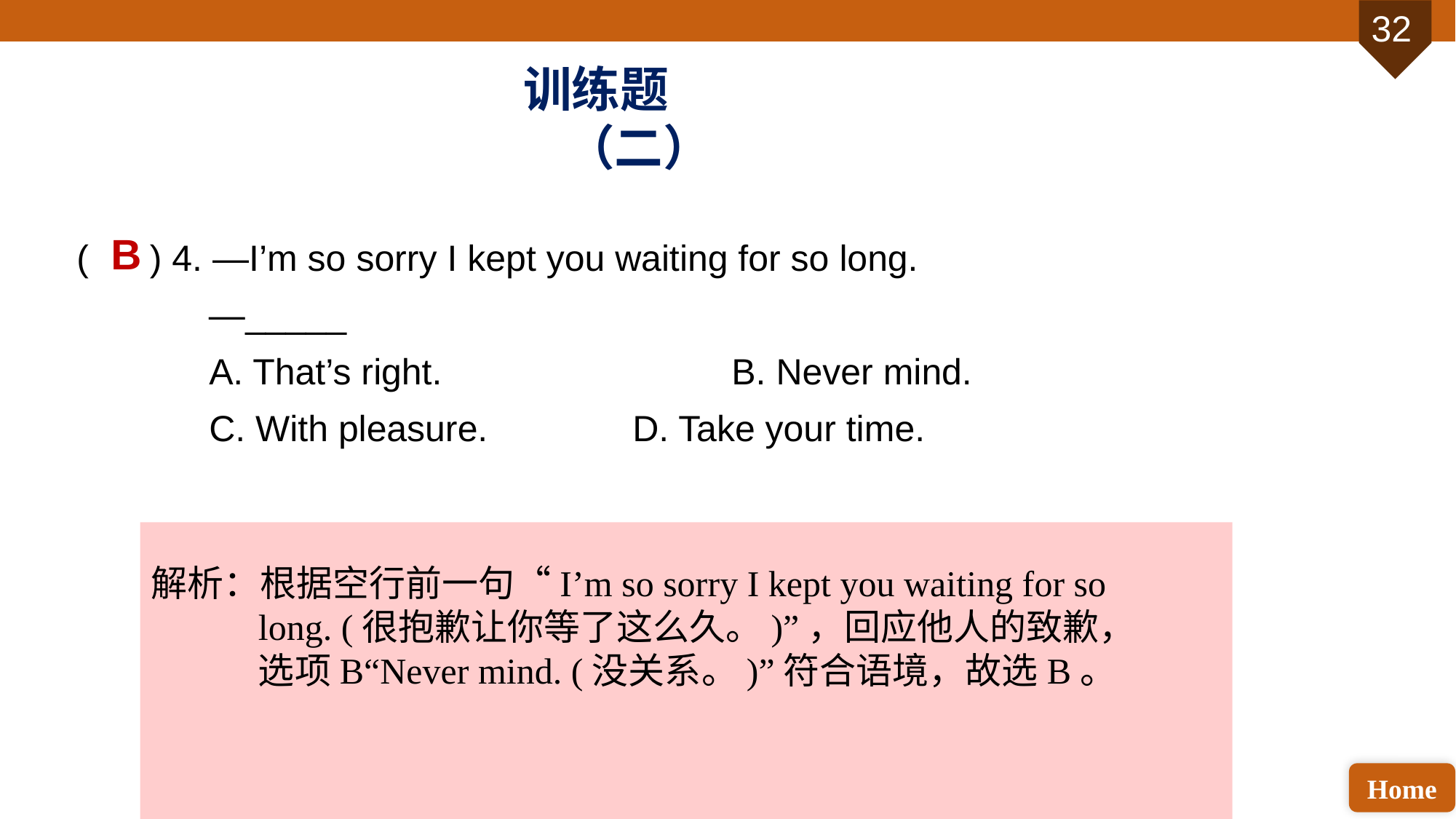

训练题（二）
(      ) 4. —I’m so sorry I kept you waiting for so long.
             —_____
             A. That’s right. 			B. Never mind.
             C. With pleasure.		 D. Take your time.
B

解析：根据空行前一句“I’m so sorry I kept you waiting for so long. (很抱歉让你等了这么久。)”，回应他人的致歉，选项B“Never mind. (没关系。)”符合语境，故选B。